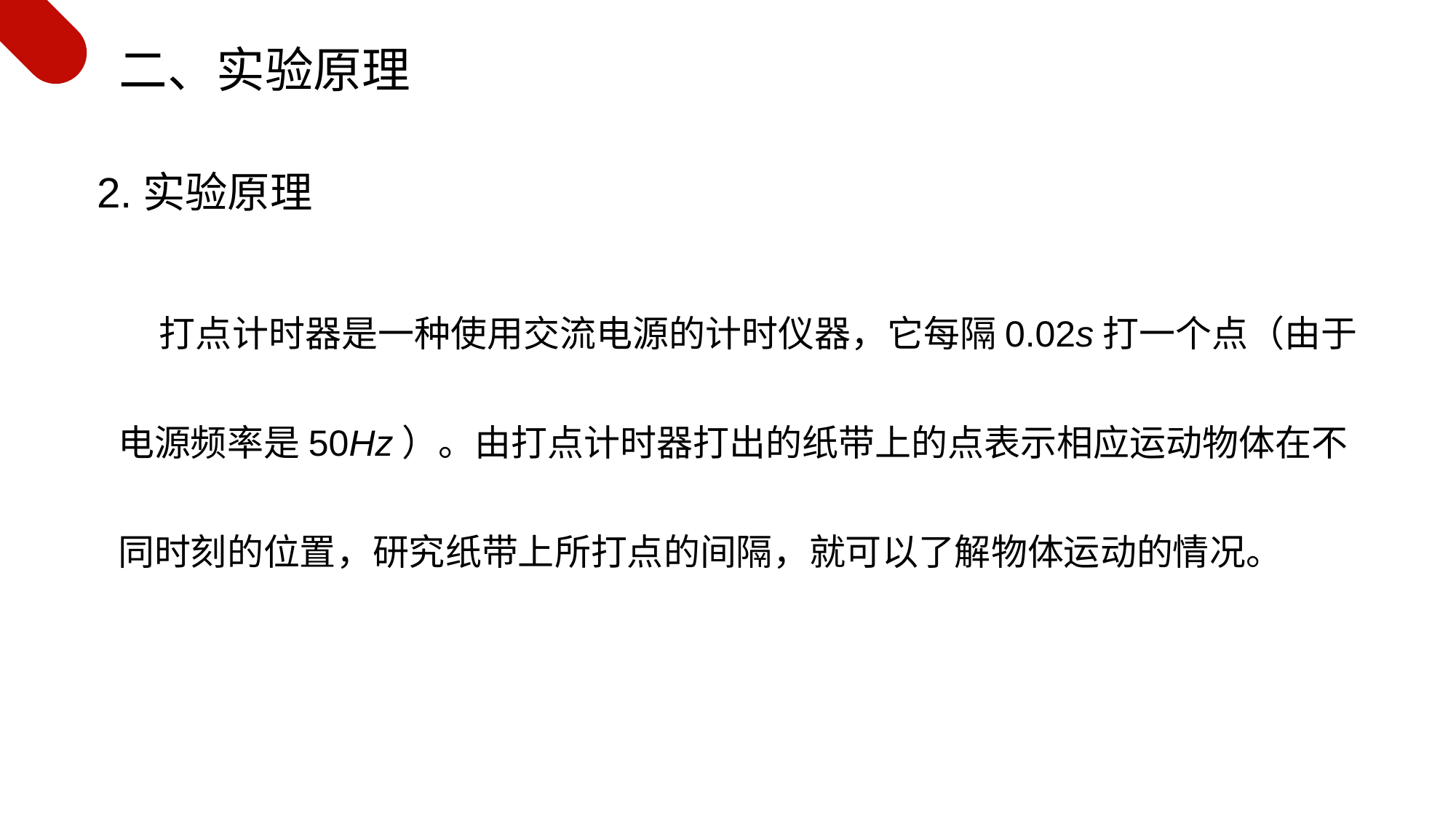

二、实验原理
2.实验原理
    打点计时器是一种使用交流电源的计时仪器，它每隔0.02s打一个点（由于电源频率是50Hz）。由打点计时器打出的纸带上的点表示相应运动物体在不同时刻的位置，研究纸带上所打点的间隔，就可以了解物体运动的情况。